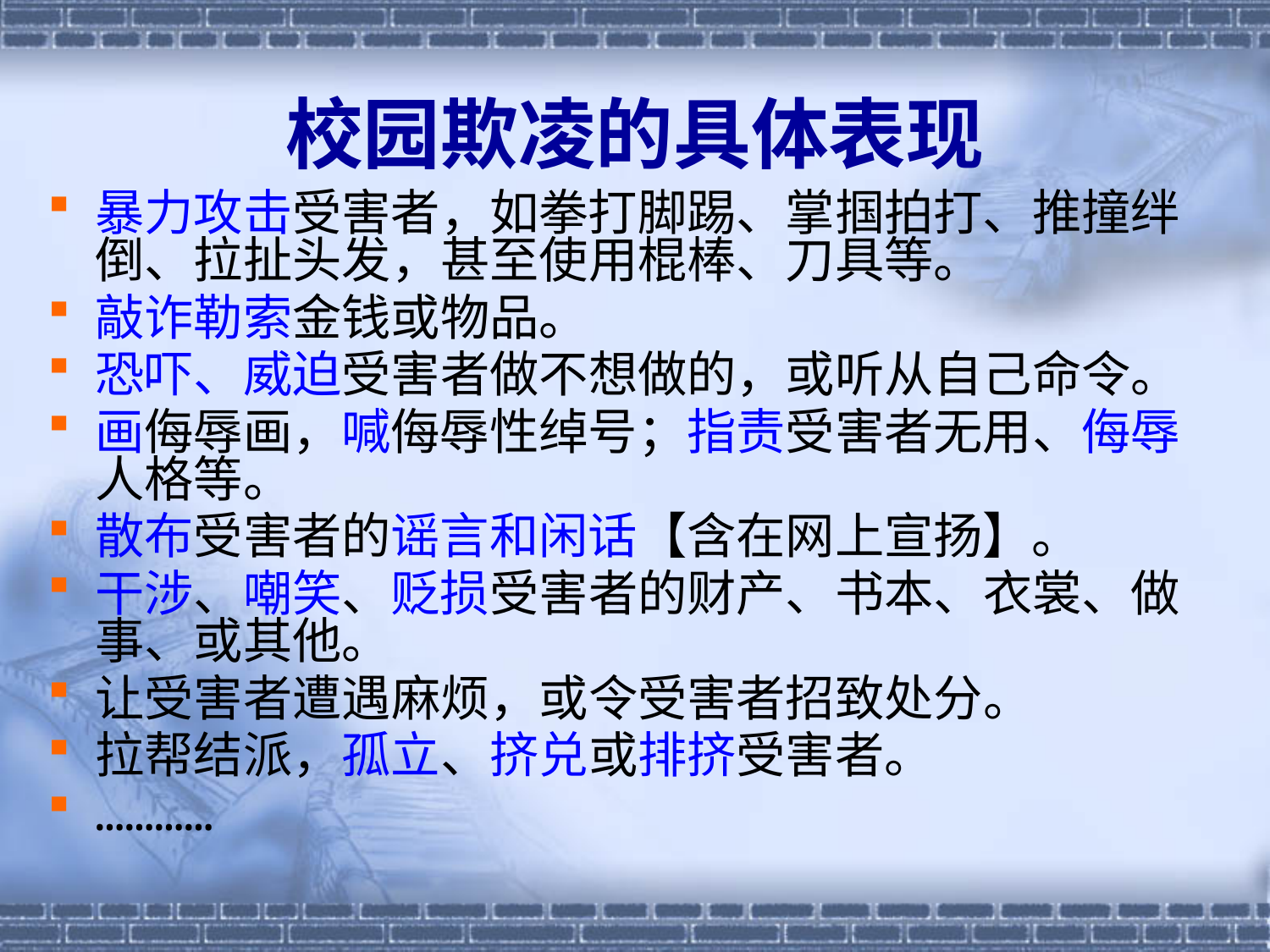

# 校园欺凌的具体表现
暴力攻击受害者，如拳打脚踢、掌掴拍打、推撞绊倒、拉扯头发，甚至使用棍棒、刀具等。
敲诈勒索金钱或物品。
恐吓、威迫受害者做不想做的，或听从自己命令。
画侮辱画，喊侮辱性绰号；指责受害者无用、侮辱人格等。
散布受害者的谣言和闲话【含在网上宣扬】。
干涉、嘲笑、贬损受害者的财产、书本、衣裳、做事、或其他。
让受害者遭遇麻烦，或令受害者招致处分。
拉帮结派，孤立、挤兑或排挤受害者。
…………